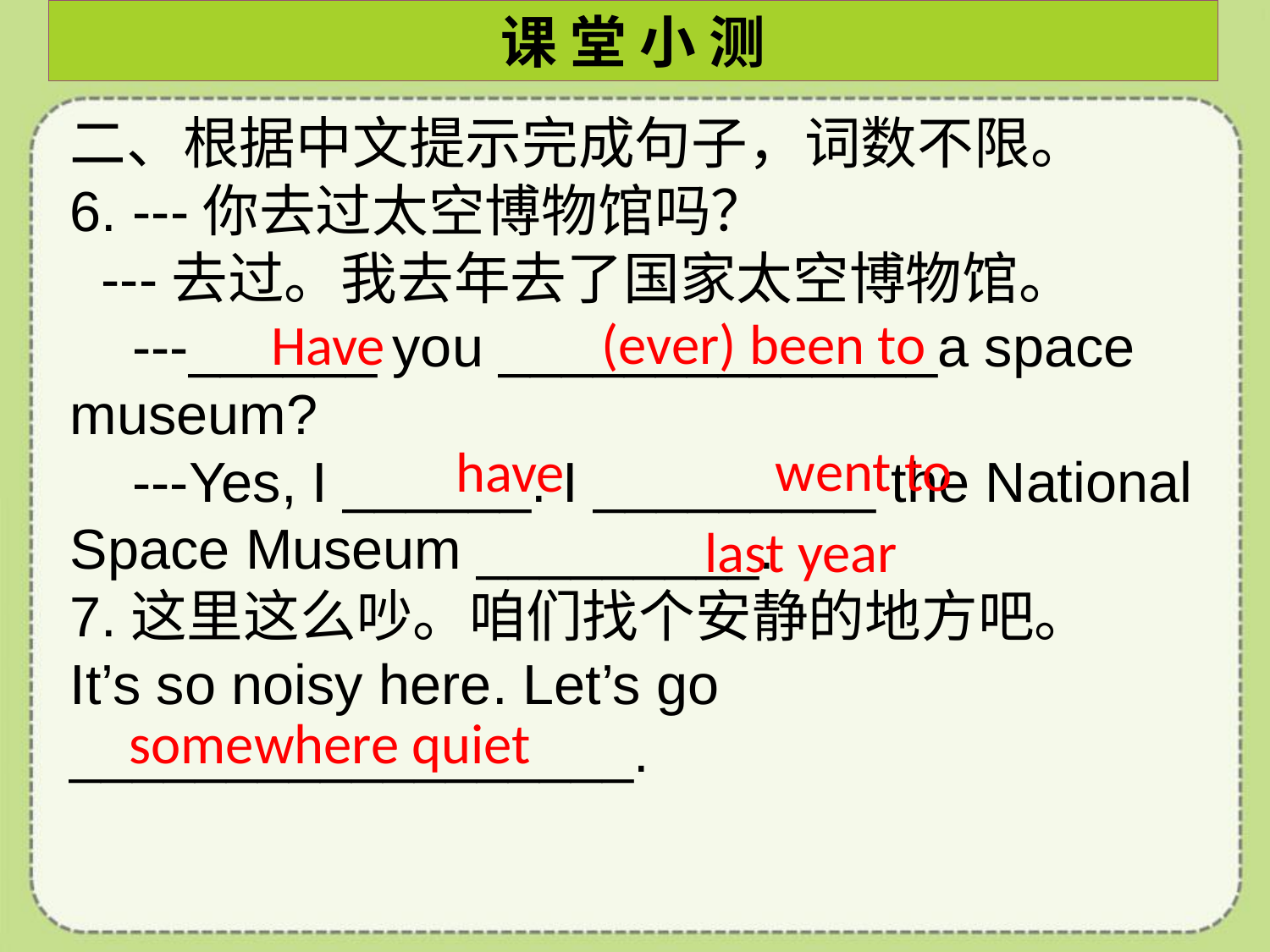

课 堂 小 测
二、根据中文提示完成句子，词数不限。
6. ---你去过太空博物馆吗？
  ---去过。我去年去了国家太空博物馆。
    ---______ you ______________a space museum?
    ---Yes, I ______. I _________ the National Space Museum _________.
7.这里这么吵。咱们找个安静的地方吧。
It’s so noisy here. Let’s go __________________.
(ever) been to
Have
went to
have
last year
somewhere quiet